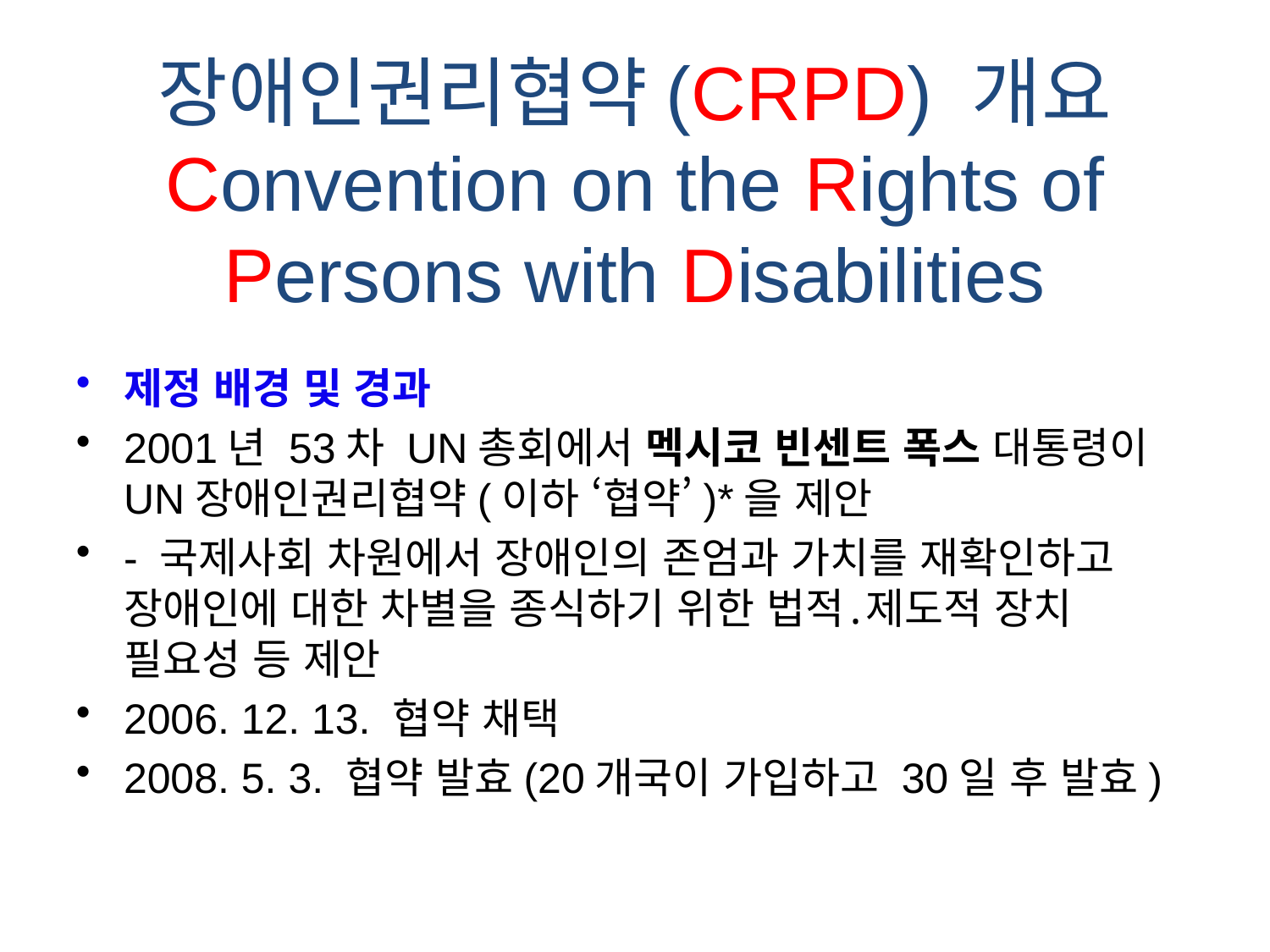

장애인권리협약(CRPD) 개요
Convention on the Rights of Persons with Disabilities
제정 배경 및 경과
2001년 53차 UN총회에서 멕시코 빈센트 폭스 대통령이 UN장애인권리협약(이하 ‘협약’)*을 제안
- 국제사회 차원에서 장애인의 존엄과 가치를 재확인하고 장애인에 대한 차별을 종식하기 위한 법적․제도적 장치 필요성 등 제안
2006. 12. 13. 협약 채택
2008. 5. 3. 협약 발효(20개국이 가입하고 30일 후 발효)

       동향과 전망